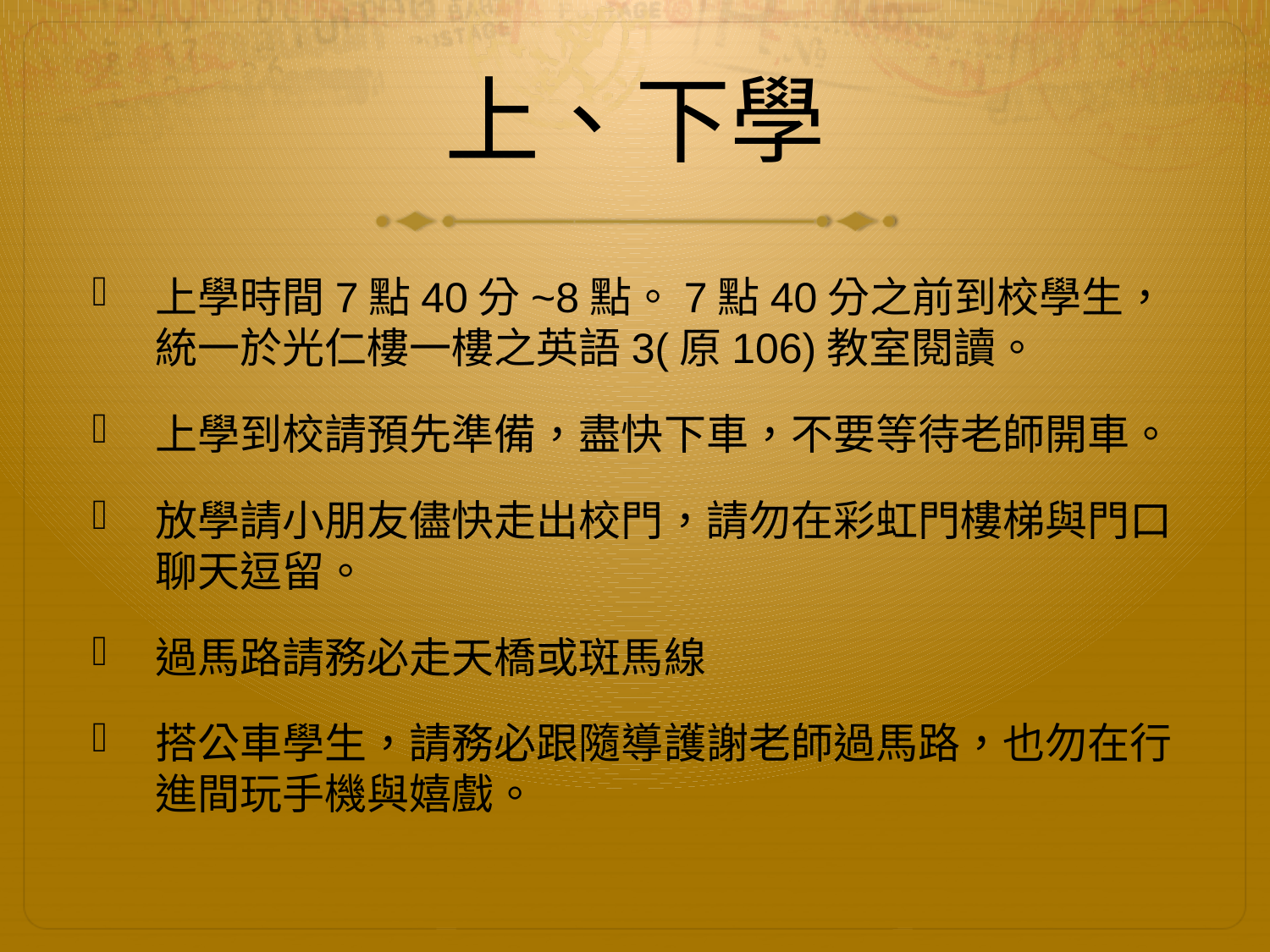

# 上、下學
上學時間7點40分~8點。7點40分之前到校學生，統一於光仁樓一樓之英語3(原106)教室閱讀。
上學到校請預先準備，盡快下車，不要等待老師開車。
放學請小朋友儘快走出校門，請勿在彩虹門樓梯與門口聊天逗留。
過馬路請務必走天橋或斑馬線
搭公車學生，請務必跟隨導護謝老師過馬路，也勿在行進間玩手機與嬉戲。